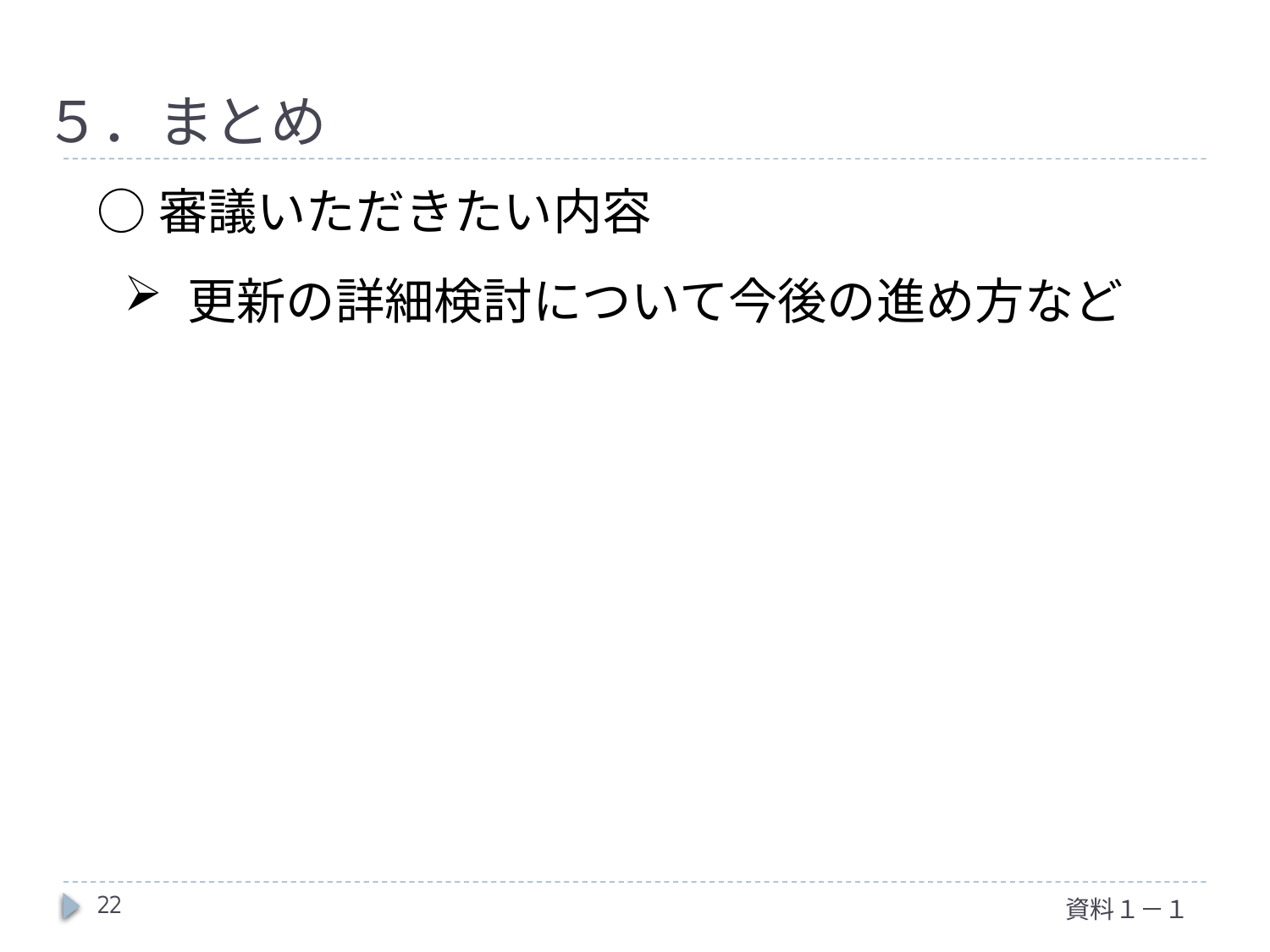

# ５．まとめ
○審議いただきたい内容
更新の詳細検討について今後の進め方など
22
資料１－１